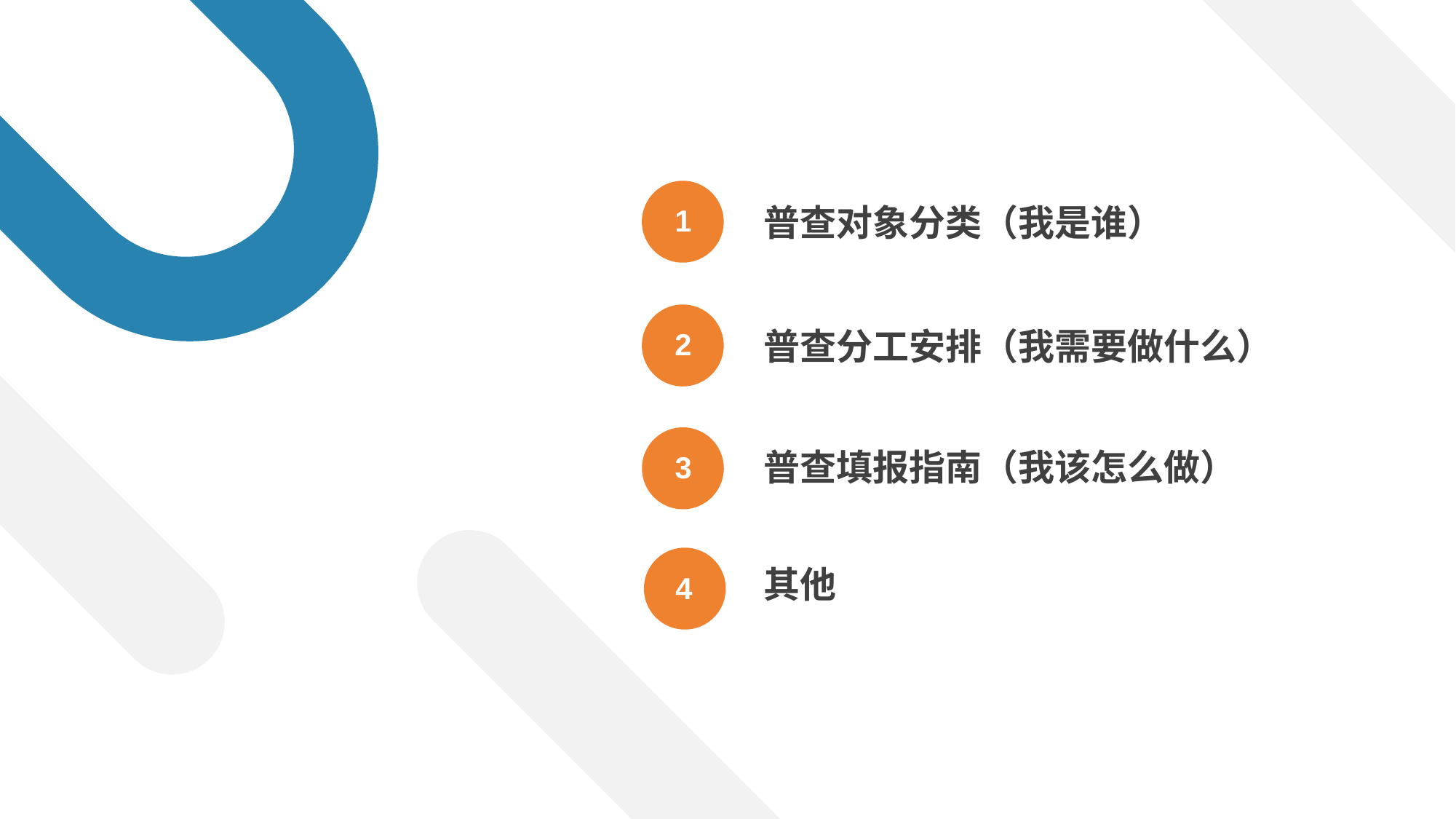

1
普查对象分类（我是谁）

2
普查分工安排（我需要做什么）

3
普查填报指南（我该怎么做）

4
其他